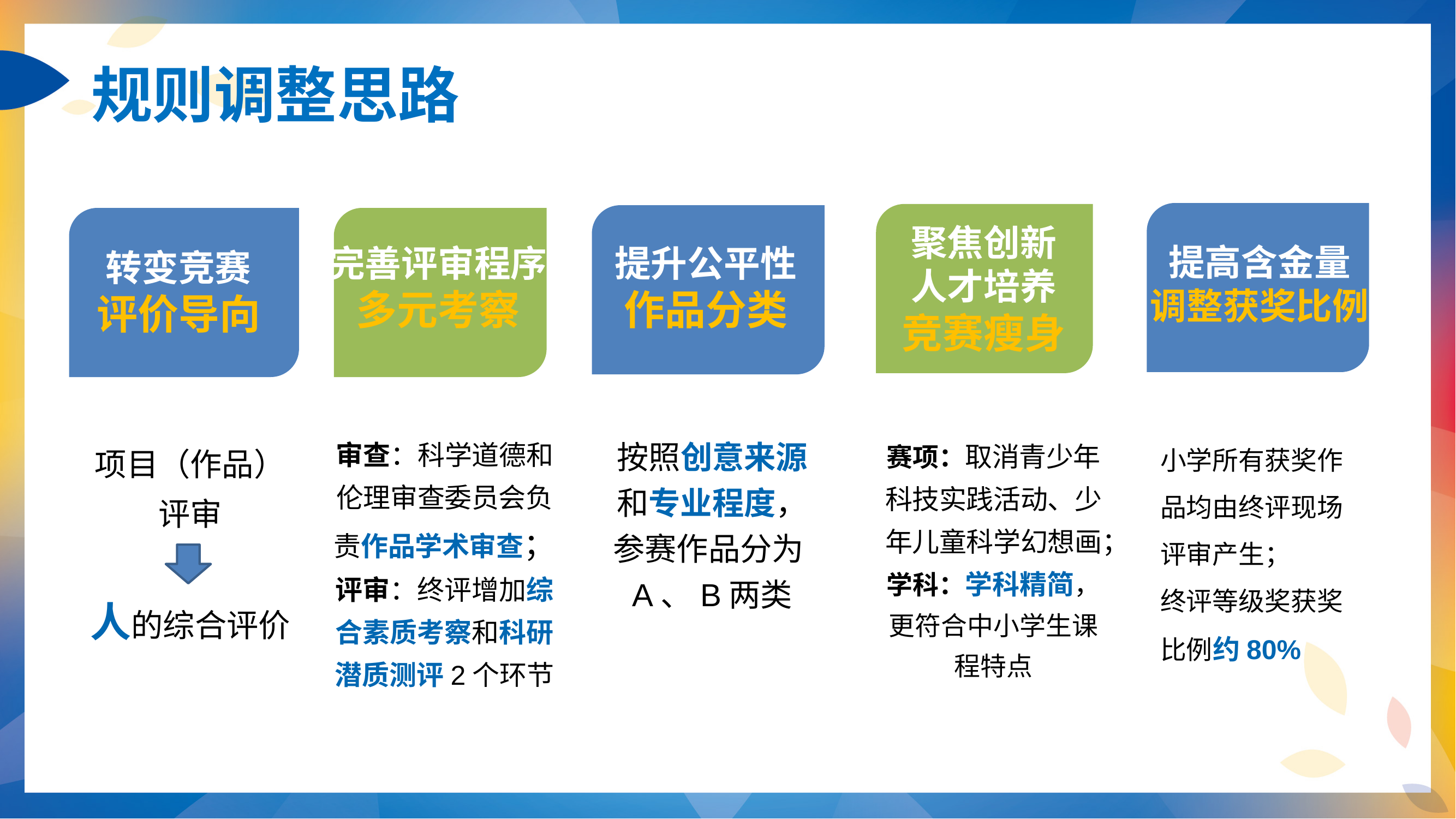

规则调整思路

聚焦创新
人才培养
竞赛瘦身
提高含金量
调整获奖比例
完善评审程序
多元考察
提升公平性
作品分类
转变竞赛
评价导向
审查：科学道德和伦理审查委员会负责作品学术审查；
评审：终评增加综合素质考察和科研潜质测评2个环节

小学所有获奖作品均由终评现场评审产生；
终评等级奖获奖比例约80%
按照创意来源和专业程度，参赛作品分为A、B两类
赛项：取消青少年科技实践活动、少年儿童科学幻想画；
学科：学科精简，更符合中小学生课程特点
项目（作品）
评审

人的综合评价